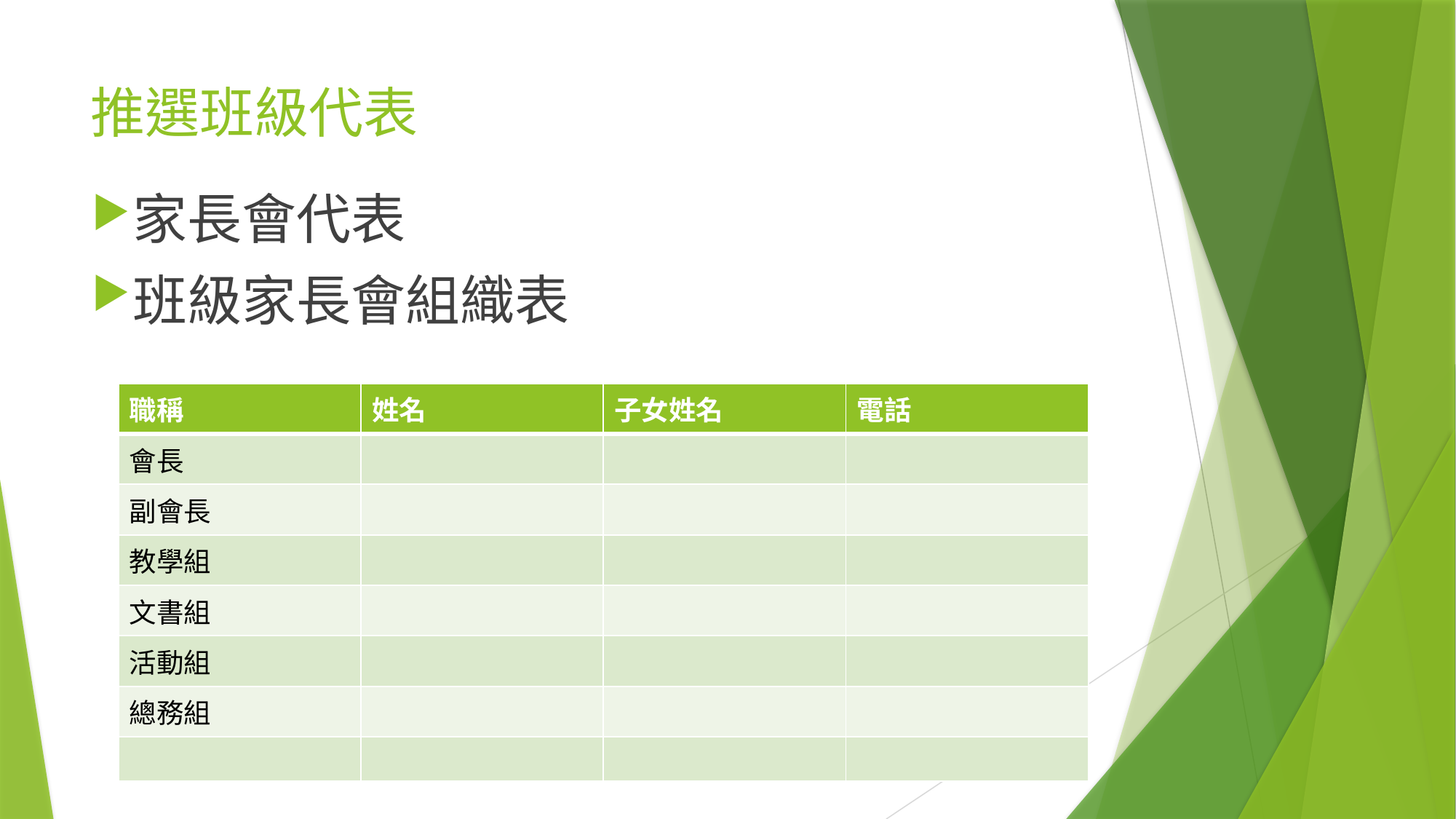

# 推選班級代表
家長會代表
班級家長會組織表

| 職稱 | 姓名 | 子女姓名 | 電話 |
| --- | --- | --- | --- |
| 會長 |  |  |  |
| 副會長 |  |  |  |
| 教學組 |  |  |  |
| 文書組 |  |  |  |
| 活動組 |  |  |  |
| 總務組 |  |  |  |
|  |  |  |  |